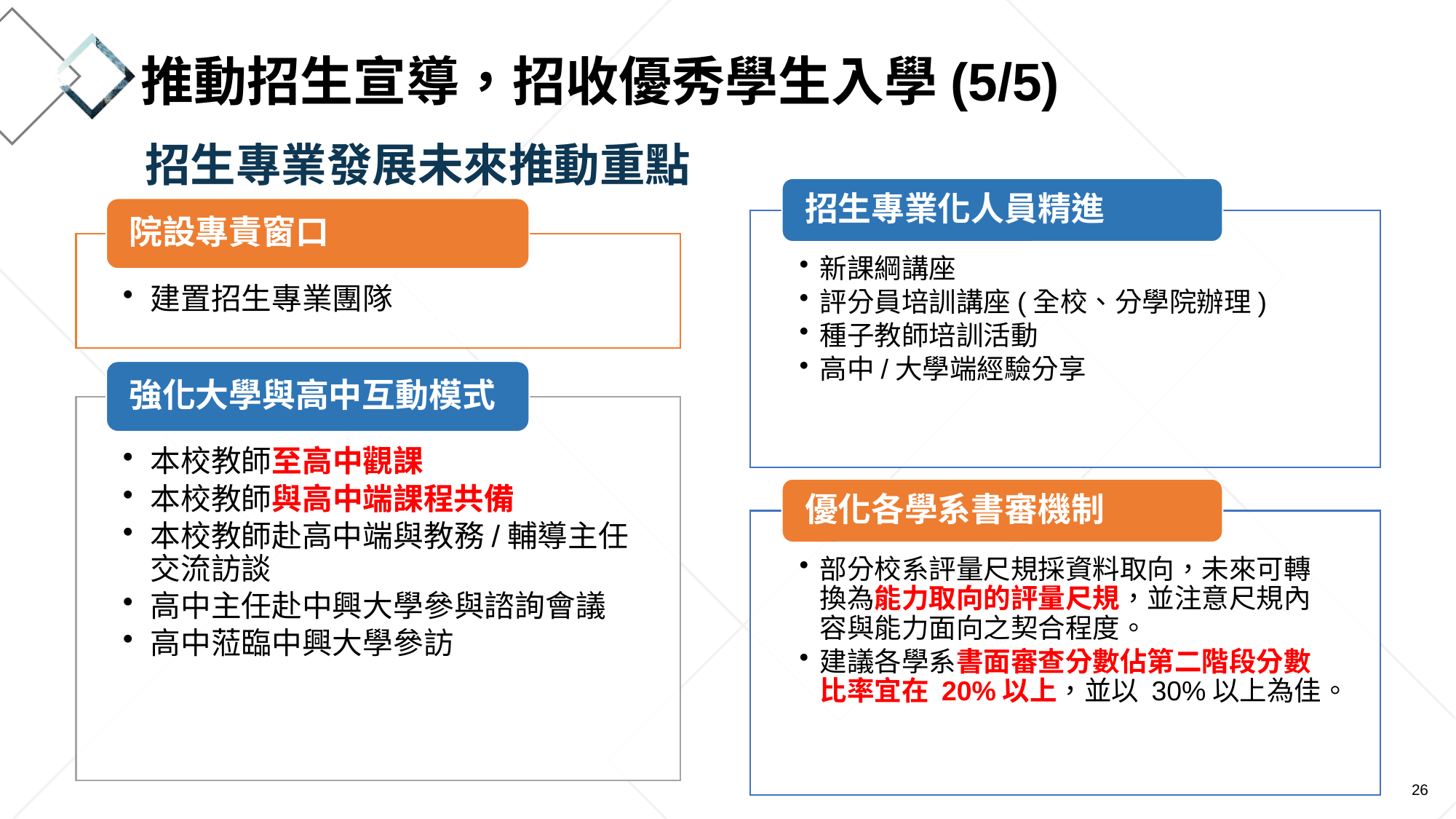

推動招生宣導，招收優秀學生入學(5/5)
招生專業發展未來推動重點
新課綱講座
評分員培訓講座(全校、分學院辦理)
種子教師培訓活動
高中/大學端經驗分享
招生專業化人員精進
部分校系評量尺規採資料取向，未來可轉換為能力取向的評量尺規，並注意尺規內容與能力面向之契合程度。
建議各學系書面審查分數佔第二階段分數比率宜在 20%以上，並以 30%以上為佳。
優化各學系書審機制
建置招生專業團隊
院設專責窗口
本校教師至高中觀課
本校教師與高中端課程共備
本校教師赴高中端與教務/輔導主任交流訪談
高中主任赴中興大學參與諮詢會議
高中蒞臨中興大學參訪
強化大學與高中互動模式
學系學伴與新生
交流時間
26